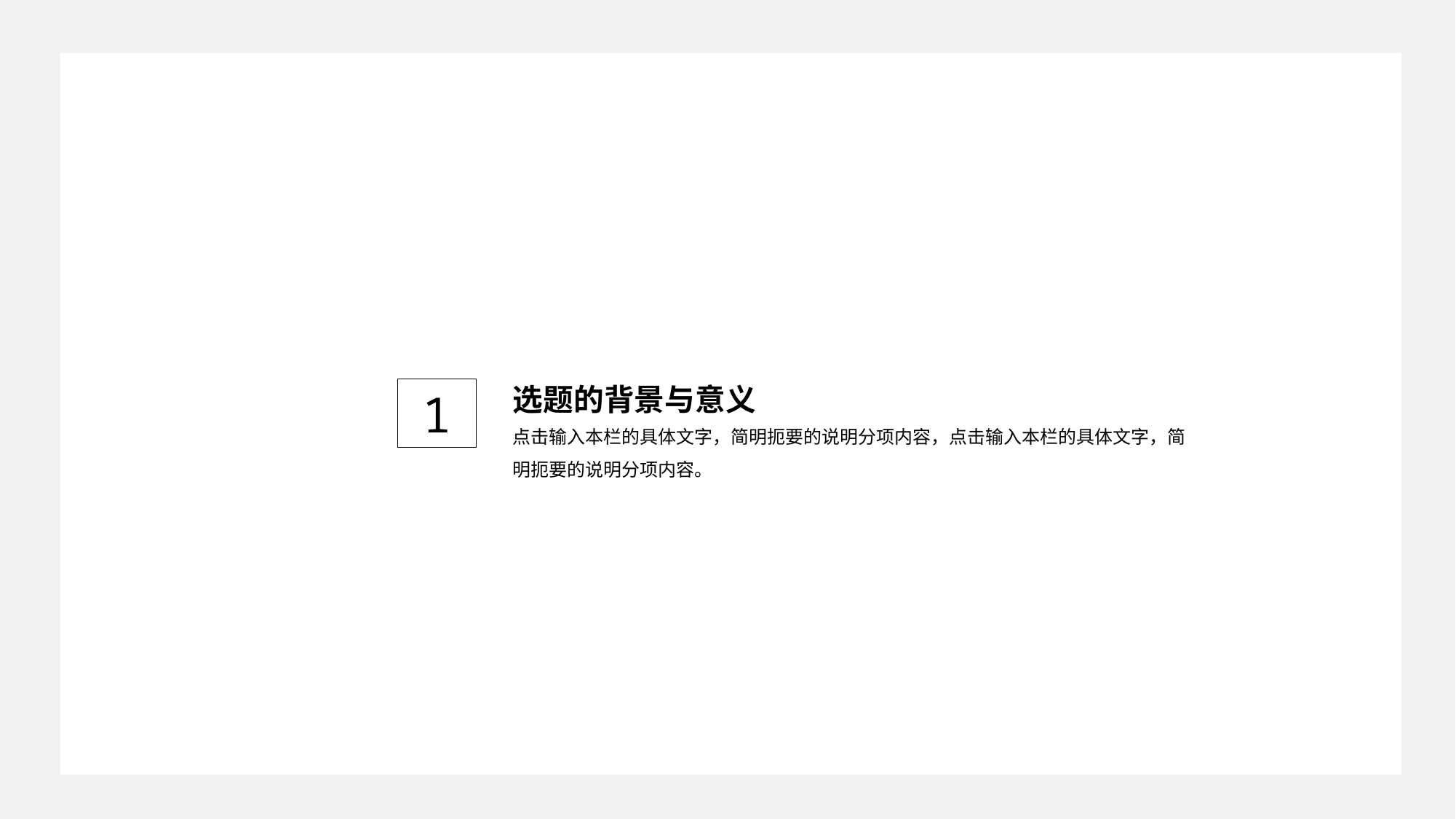

选题的背景与意义
1
点击输入本栏的具体文字，简明扼要的说明分项内容，点击输入本栏的具体文字，简明扼要的说明分项内容。